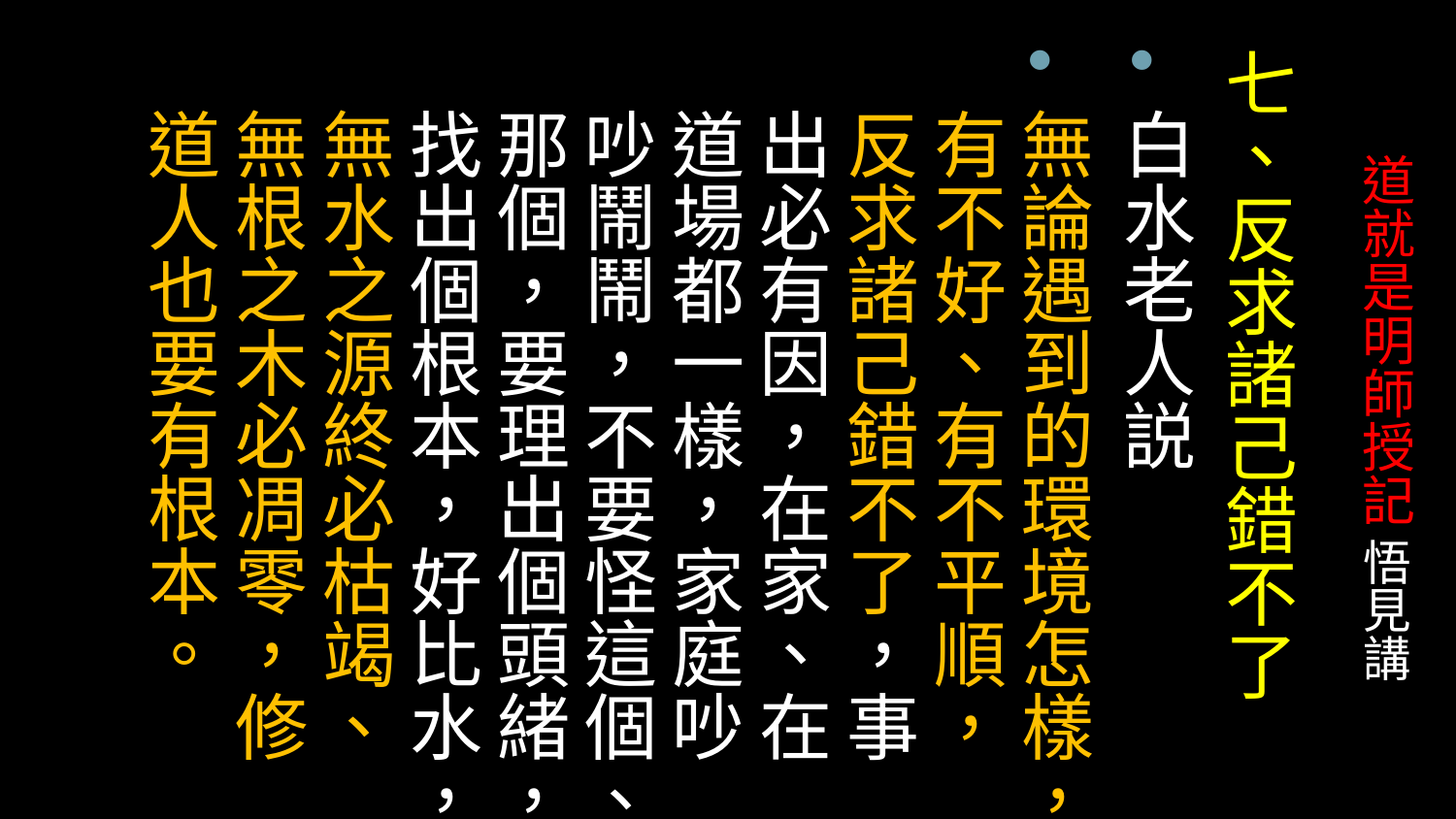

七、反求諸己錯不了
白水老人説
無論遇到的環境怎樣，有不好、有不平順，反求諸己錯不了，事出必有因，在家、在道場都一樣，家庭吵吵鬧鬧，不要怪這個、那個，要理出個頭緒，找出個根本，好比水，無水之源終必枯竭、無根之木必凋零，修道人也要有根本。

# 道就是明師授記 悟見講